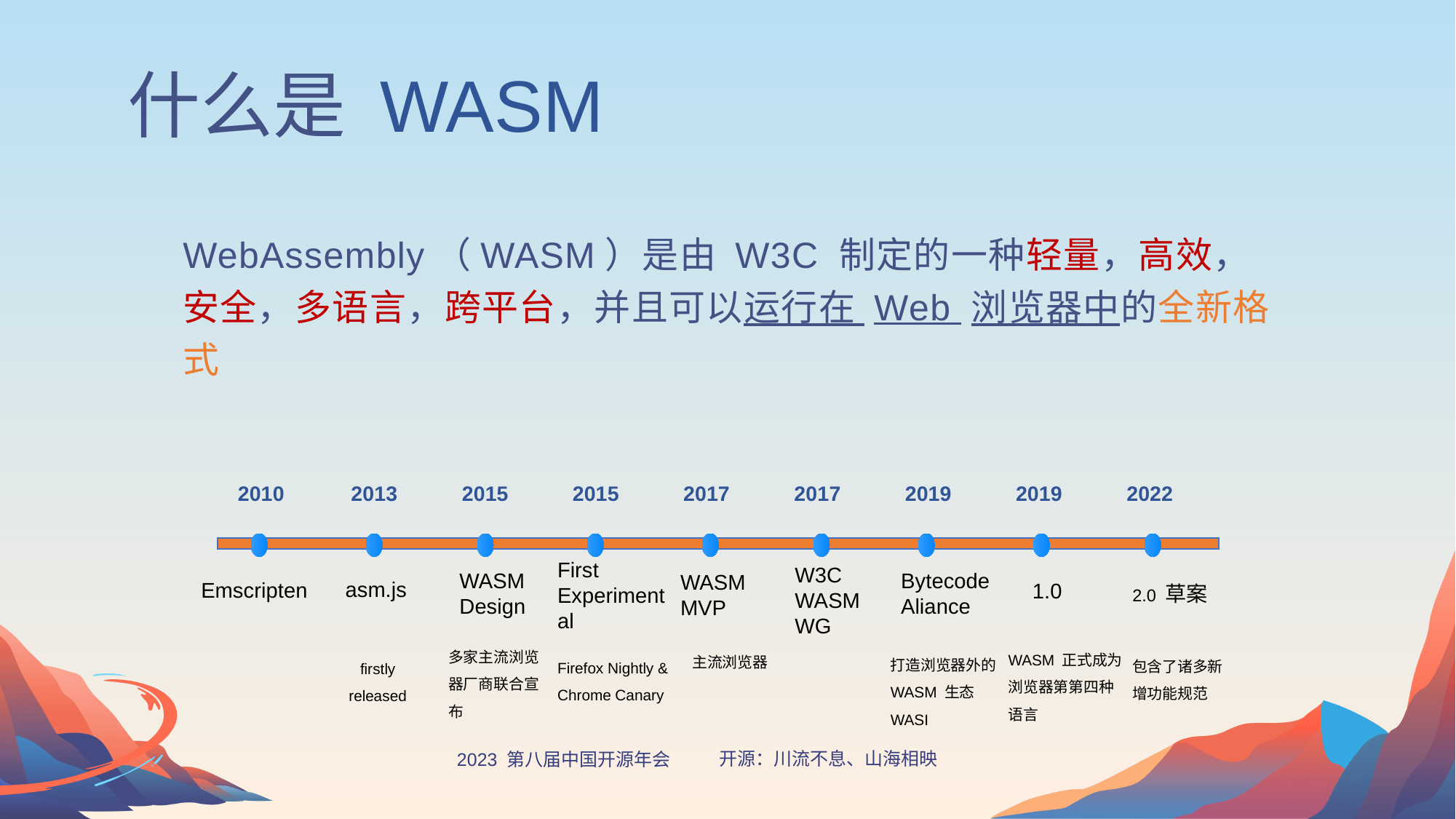

什么是 WASM
WebAssembly（WASM）是由 W3C 制定的一种轻量，高效，安全，多语言，跨平台，并且可以运行在 Web 浏览器中的全新格式
2010
2013
2015
2015
2017
2017
2019
2019
2022

Bytecode Aliance
First Experimental
W3C
WASM WG
WASM MVP
asm.js
Emscripten
1.0
WASM Design
2.0 草案

多家主流浏览器厂商联合宣布
WASM 正式成为浏览器第第四种语言
主流浏览器
打造浏览器外的 WASM 生态
WASI
包含了诸多新增功能规范
Firefox Nightly &
Chrome Canary
firstly released